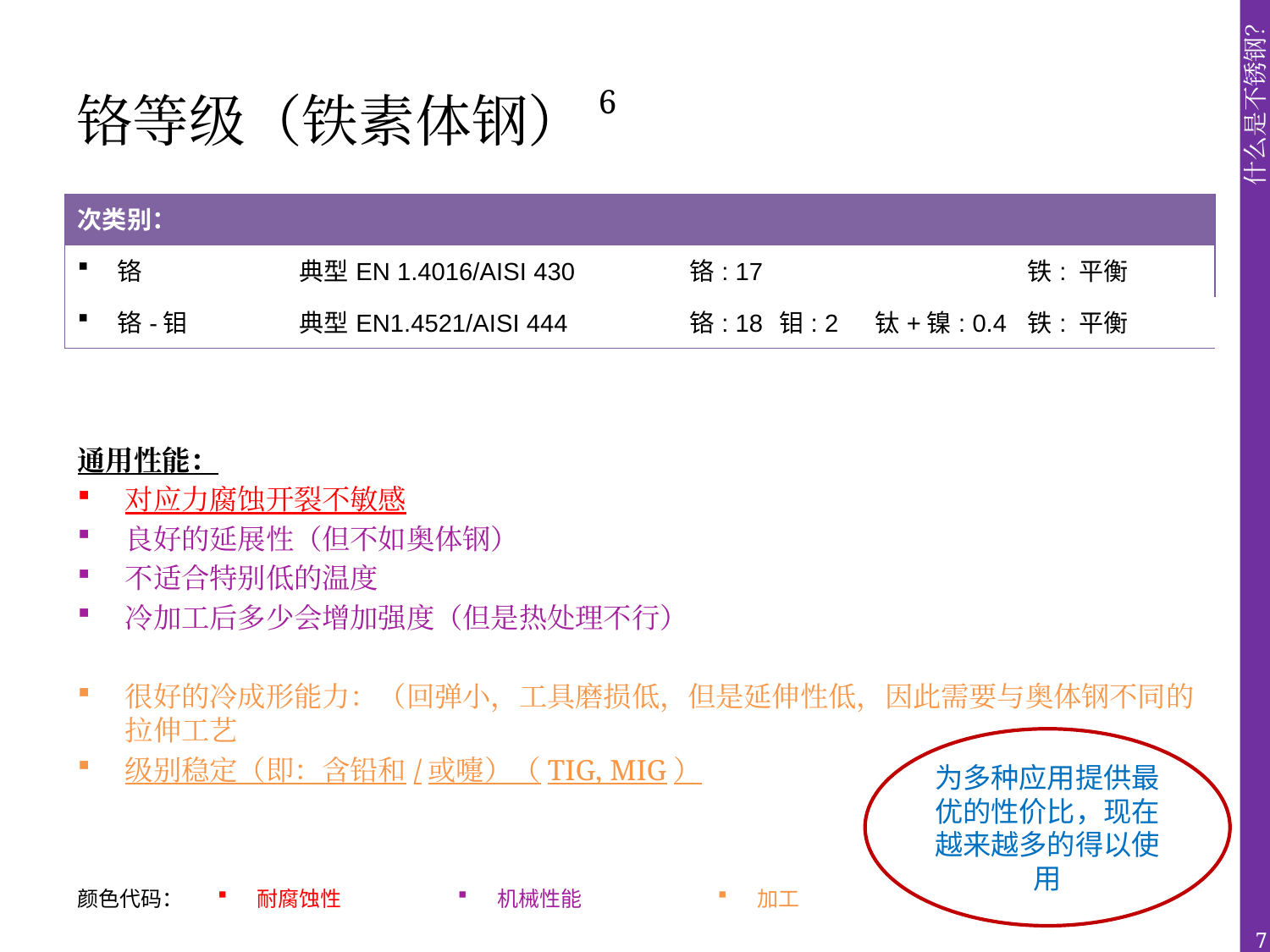

# 铬等级（铁素体钢）6
| 次类别： |  |  |  |  |  |  |
| --- | --- | --- | --- | --- | --- | --- |
| 铬 | 典型EN 1.4016/AISI 430 | 铬: 17 |  |  |  | 铁: 平衡 |
| 铬-钼 | 典型EN1.4521/AISI 444 | 铬: 18 | 钼: 2 | 钛+镍: 0.4 |  | 铁: 平衡 |
通用性能：
对应力腐蚀开裂不敏感
良好的延展性（但不如奥体钢）
不适合特别低的温度
冷加工后多少会增加强度（但是热处理不行）

很好的冷成形能力：（回弹小，工具磨损低，但是延伸性低，因此需要与奥体钢不同的拉伸工艺
级别稳定（即：含铅和/或嚏）（TIG, MIG）
为多种应用提供最优的性价比，现在越来越多的得以使用
| 颜色代码： | 耐腐蚀性 | 机械性能 | 加工 |
| --- | --- | --- | --- |
7